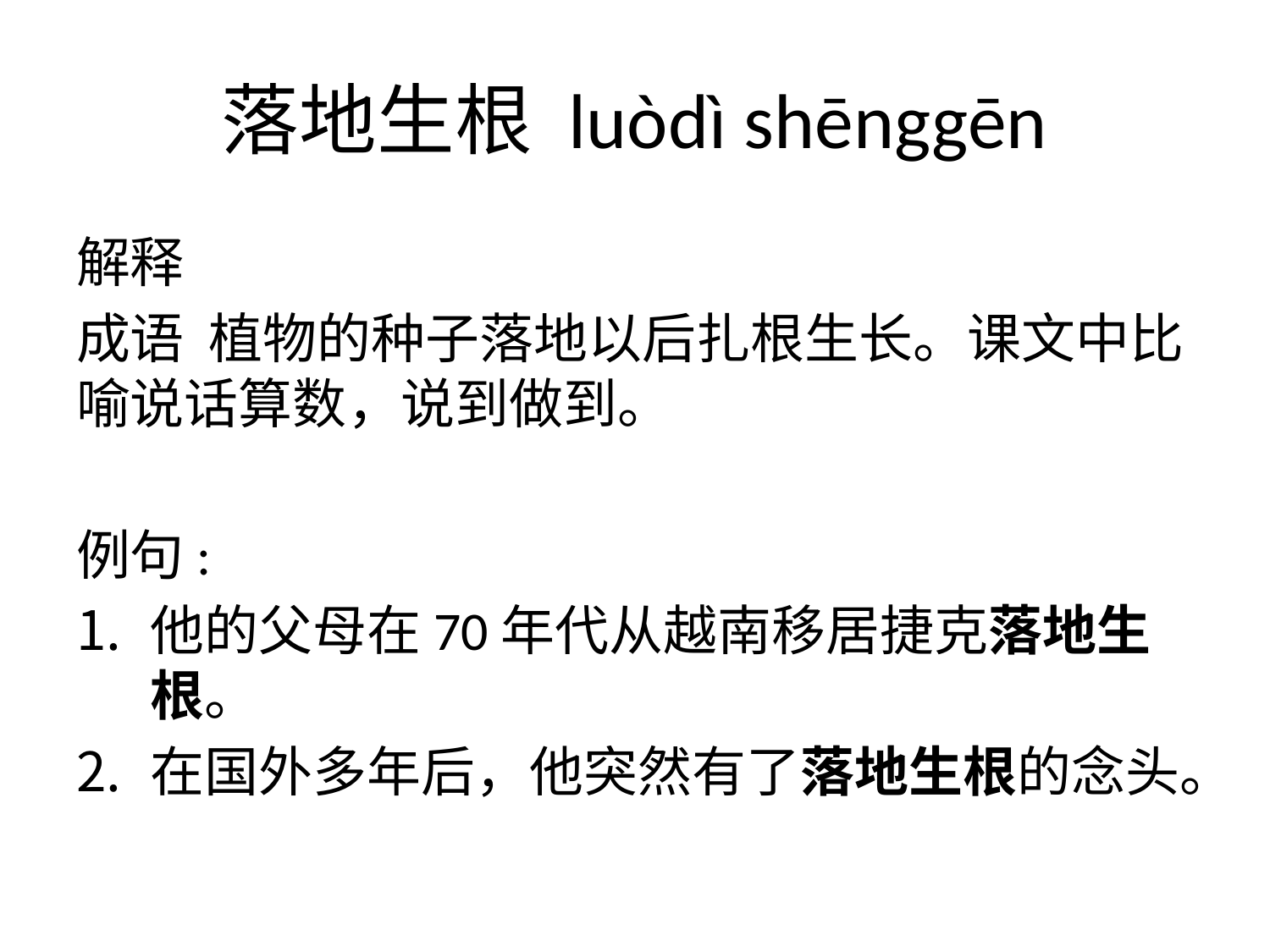

# 落地生根 luòdì shēnggēn
解释
成语  植物的种子落地以后扎根生长。课文中比喻说话算数，说到做到。

例句:
他的父母在70年代从越南移居捷克落地生根。
在国外多年后，他突然有了落地生根的念头。